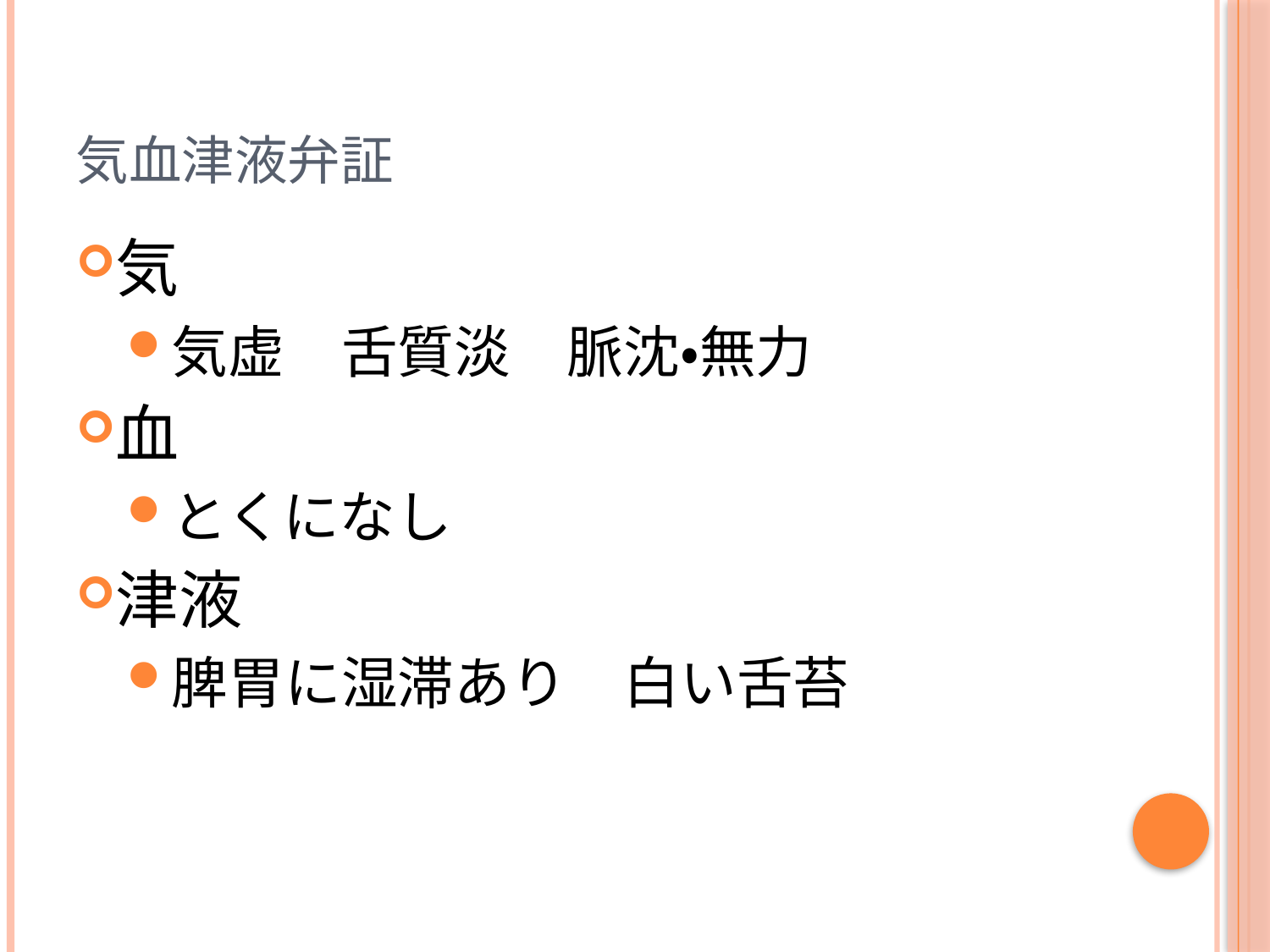

# 気血津液弁証
気
気虚　舌質淡　脈沈・無力
血
とくになし
津液
脾胃に湿滞あり　白い舌苔